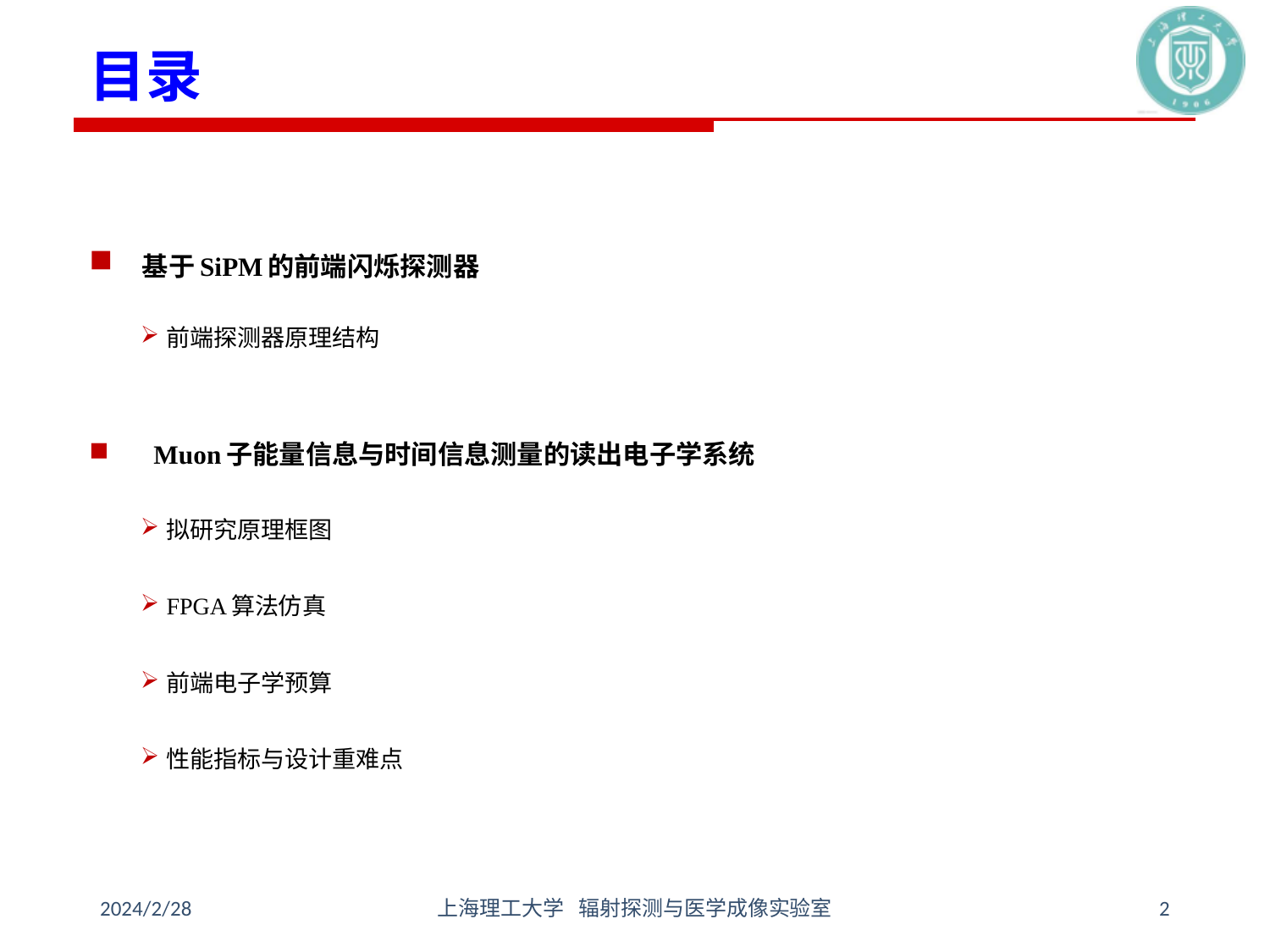

# 目录
   基于SiPM的前端闪烁探测器

前端探测器原理结构

Muon子能量信息与时间信息测量的读出电子学系统

拟研究原理框图

FPGA算法仿真

前端电子学预算

性能指标与设计重难点

2024/2/28
上海理工大学   辐射探测与医学成像实验室
2